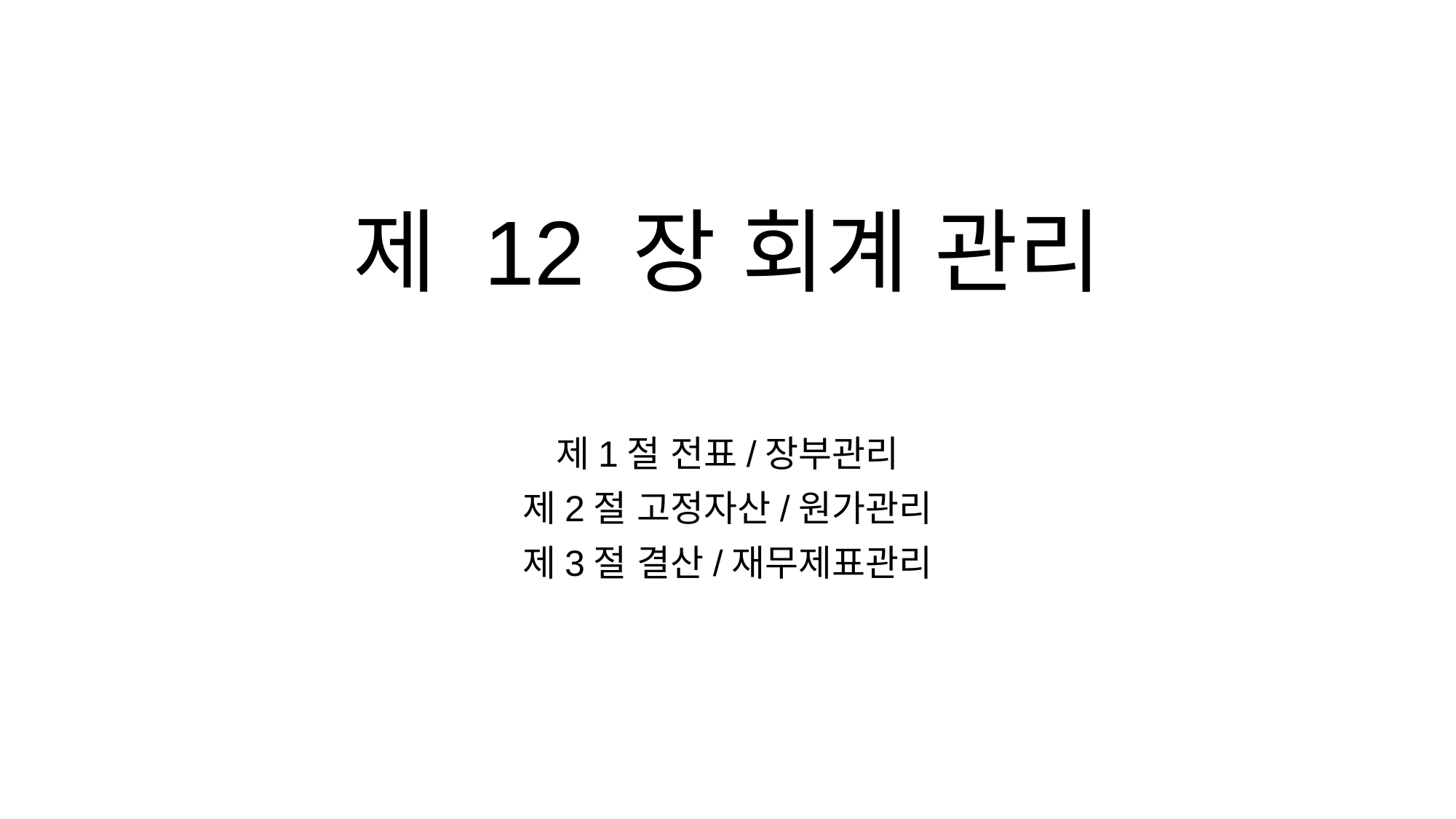

# 제 12 장 회계 관리
제1절 전표/장부관리
제2절 고정자산/원가관리
제3절 결산/재무제표관리